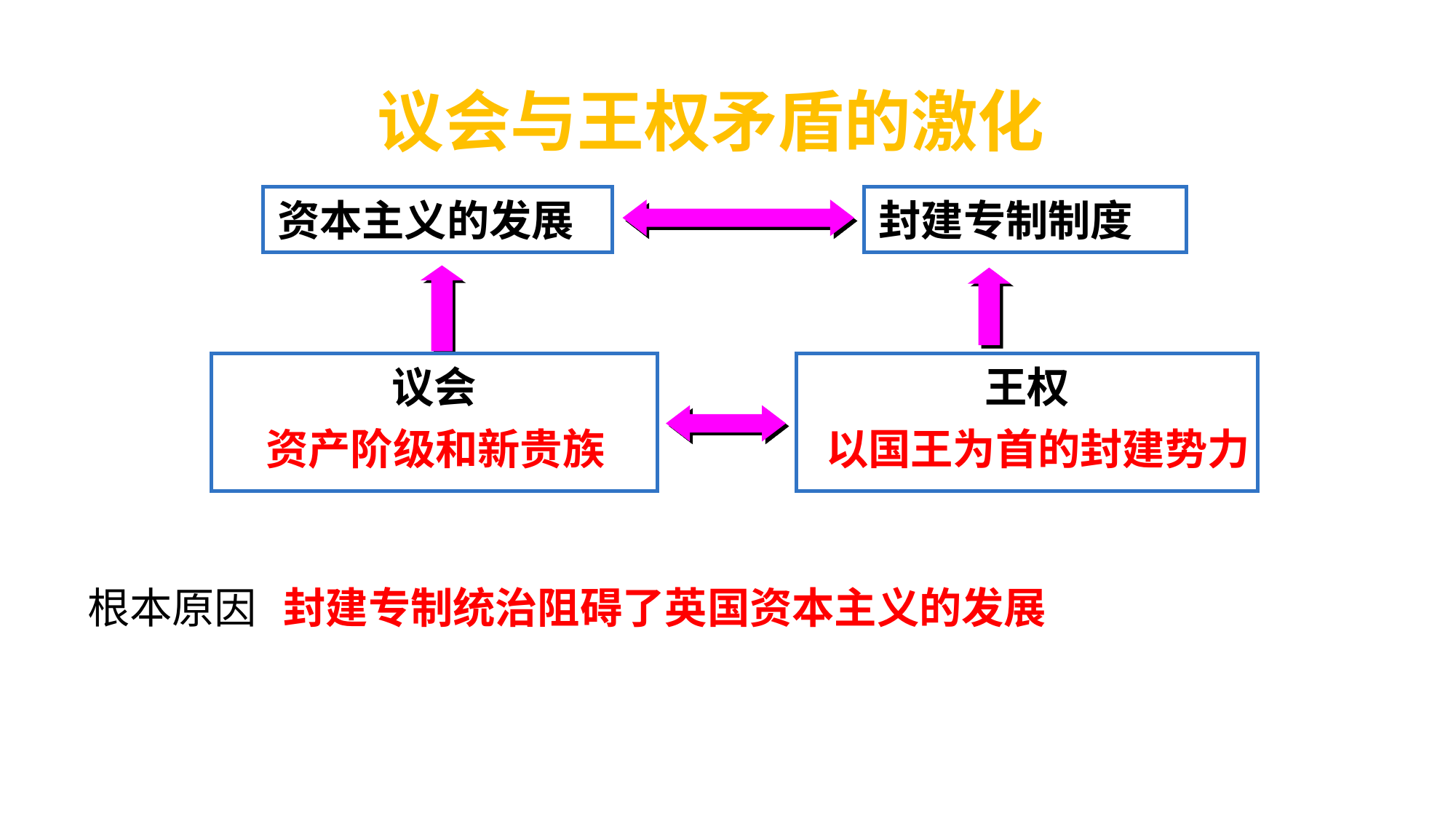

议会与王权矛盾的激化
资本主义的发展
封建专制制度

议会

王权

资产阶级和新贵族
以国王为首的封建势力
根本原因
封建专制统治阻碍了英国资本主义的发展